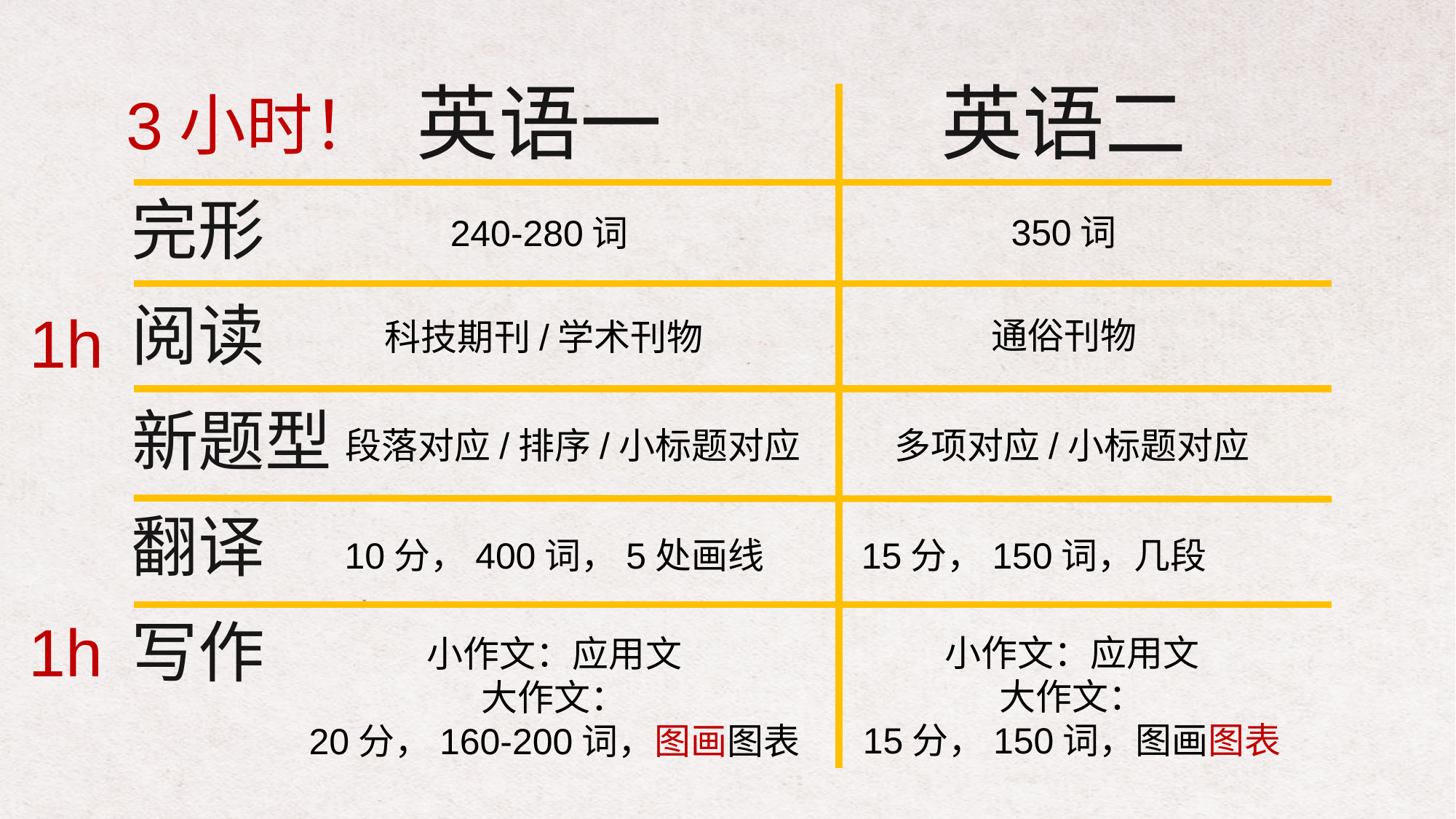

英语一
英语二
3小时！
完形
350词
240-280词
阅读
1h
通俗刊物
科技期刊/学术刊物
新题型
多项对应/小标题对应
段落对应/排序/小标题对应
翻译
15分，150词，几段
10分，400词，5处画线
1h
写作
小作文：应用文
大作文：
15分，150词，图画图表
小作文：应用文
大作文：
20分，160-200词，图画图表